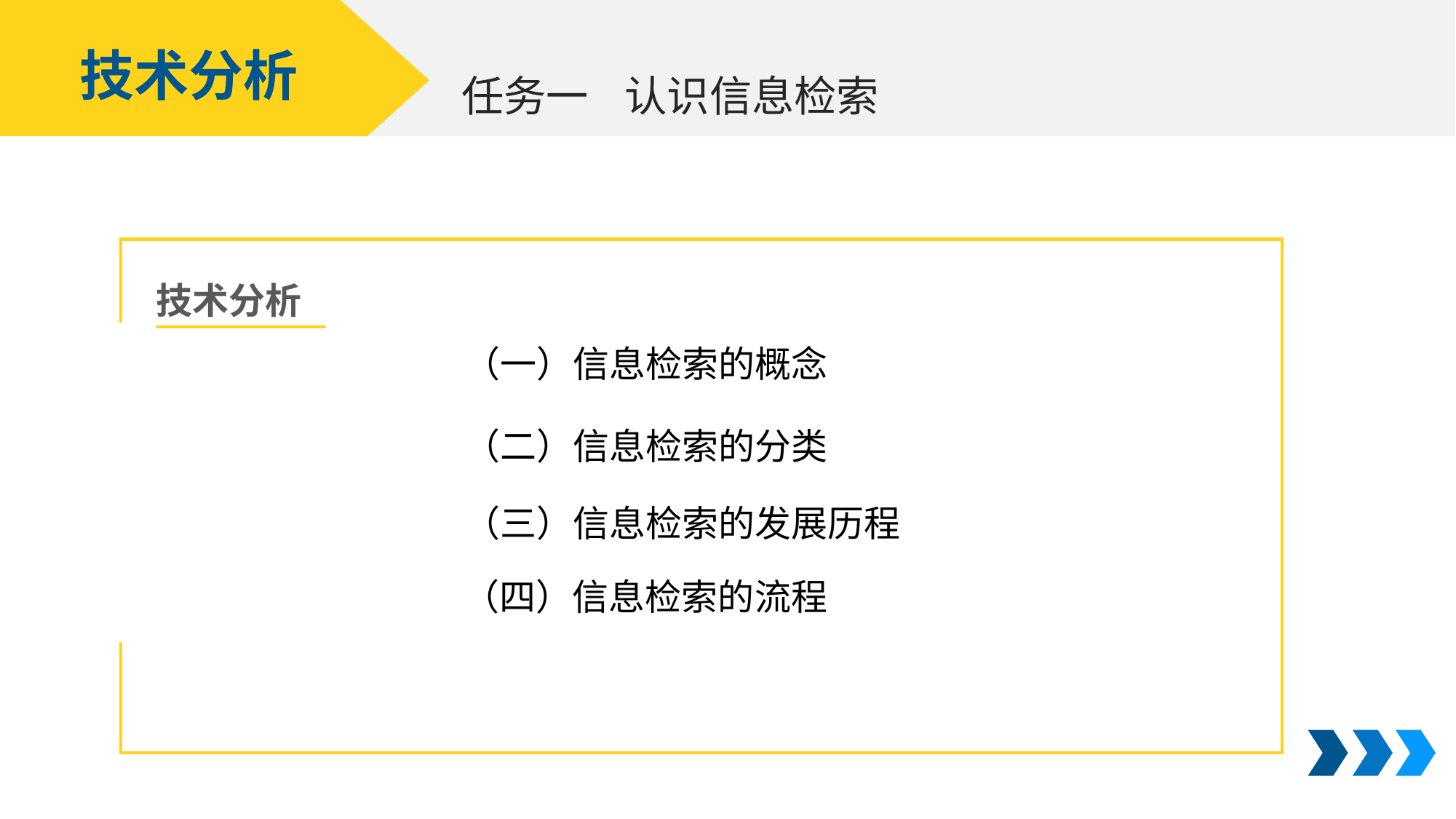

技术分析
认识信息检索
任务一

技术分析

（一）信息检索的概念
（二）信息检索的分类
（三）信息检索的发展历程
（四）信息检索的流程